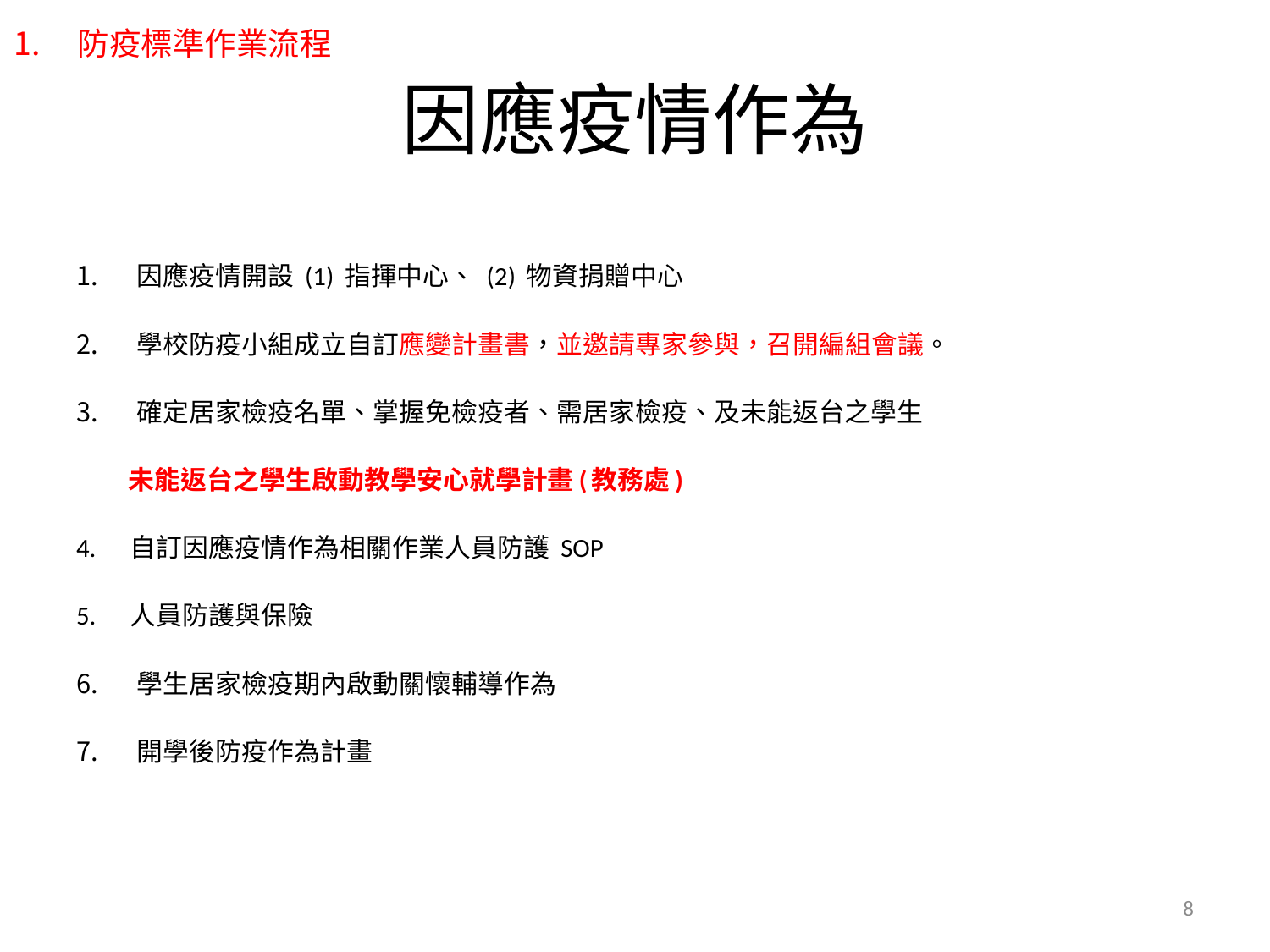

防疫標準作業流程
# 因應疫情作為
因應疫情開設 (1) 指揮中心、 (2) 物資捐贈中心
學校防疫小組成立自訂應變計畫書，並邀請專家參與，召開編組會議。
確定居家檢疫名單、掌握免檢疫者、需居家檢疫、及未能返台之學生
        未能返台之學生啟動教學安心就學計畫(教務處)
4.     自訂因應疫情作為相關作業人員防護 SOP
5.     人員防護與保險
學生居家檢疫期內啟動關懷輔導作為
開學後防疫作為計畫

8